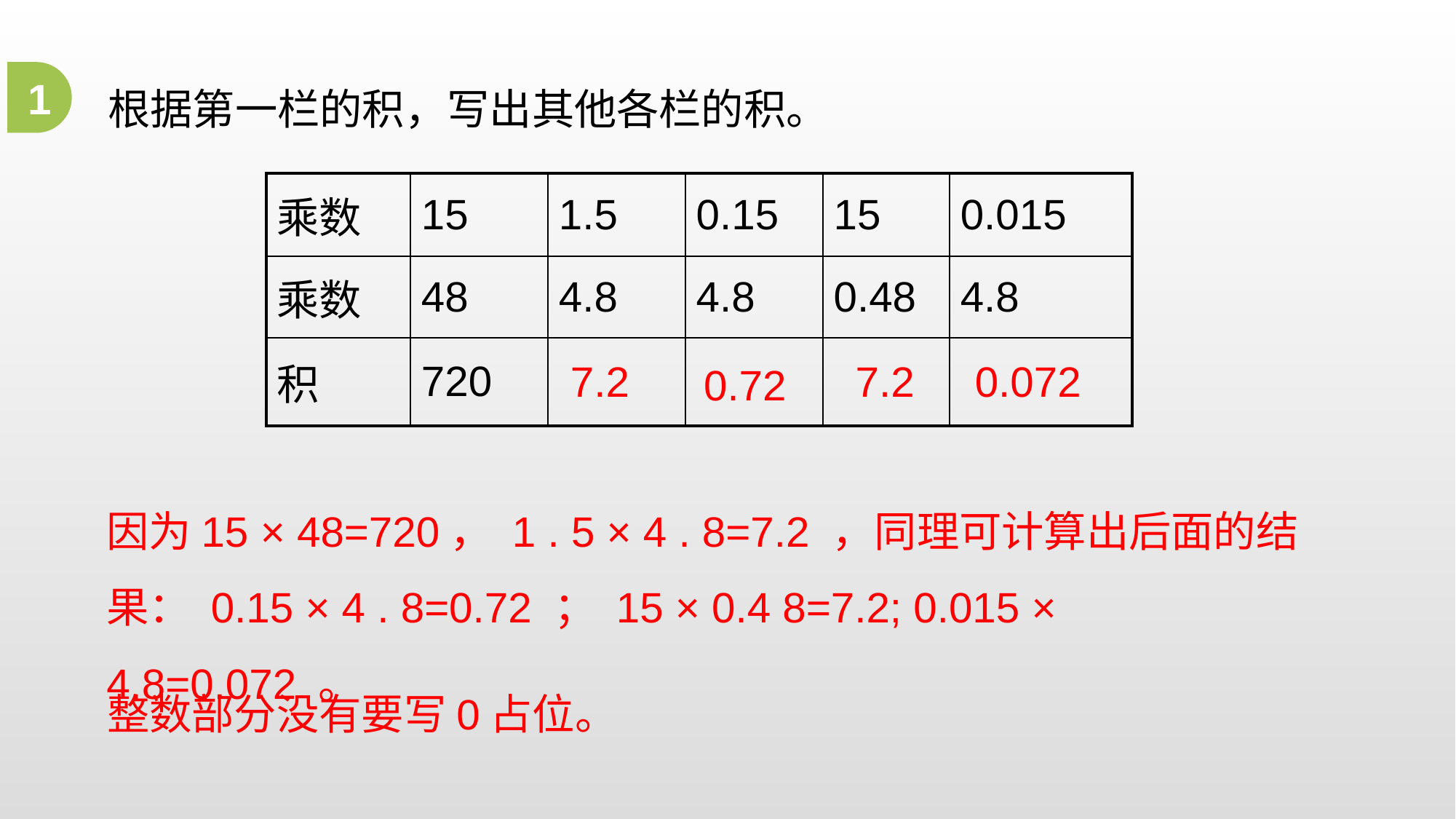

根据第一栏的积，写出其他各栏的积。
1
| 乘数 | 15 | 1.5 | 0.15 | 15 | 0.015 |
| --- | --- | --- | --- | --- | --- |
| 乘数 | 48 | 4.8 | 4.8 | 0.48 | 4.8 |
| 积 | 720 |  |  |  |  |
0.072
7.2
7.2
0.72
因为15 × 48=720， 1 . 5 × 4 . 8=7.2 ，同理可计算出后面的结果： 0.15 × 4 . 8=0.72 ； 15 × 0.4 8=7.2; 0.015 × 4.8=0.072 。
整数部分没有要写0占位。